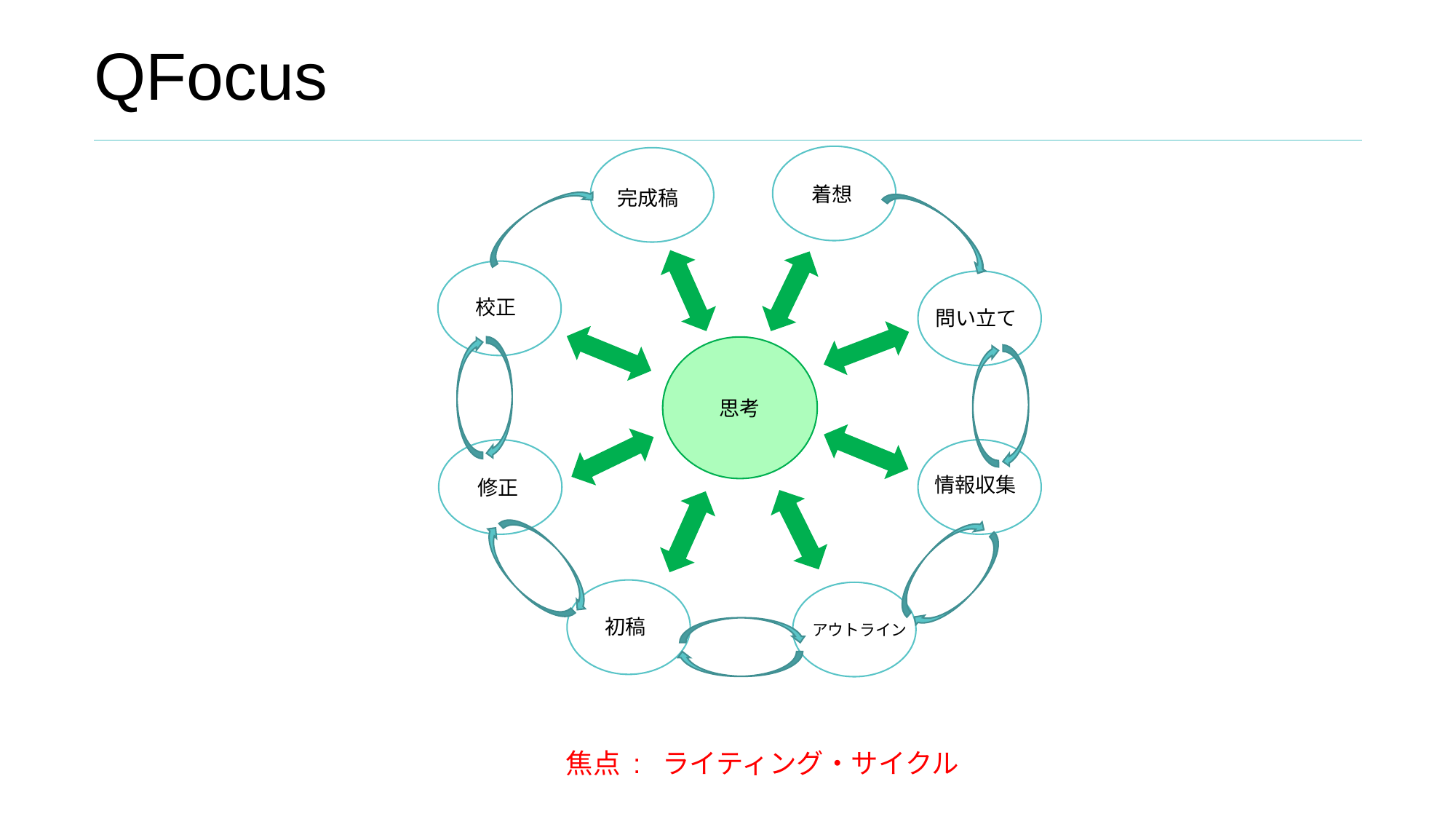

61
# QFocus

着想
完成稿

校正
問い立て

思考

情報収集
修正

初稿
アウトライン

焦点 :  ライティング・サイクル